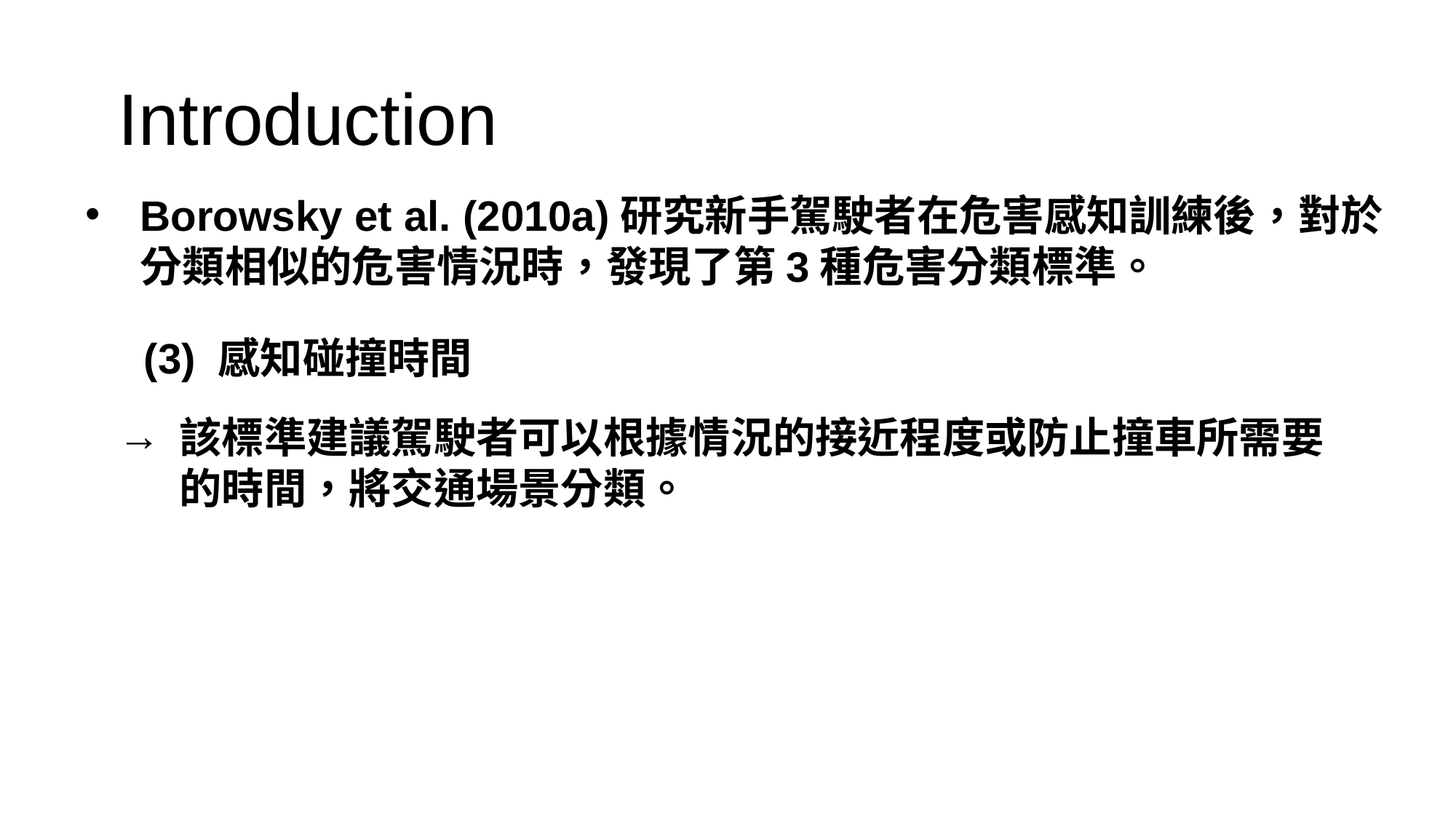

Introduction
Borowsky et al. (2010a)研究新手駕駛者在危害感知訓練後，對於分類相似的危害情況時，發現了第3種危害分類標準。
(3) 感知碰撞時間
該標準建議駕駛者可以根據情況的接近程度或防止撞車所需要的時間，將交通場景分類。